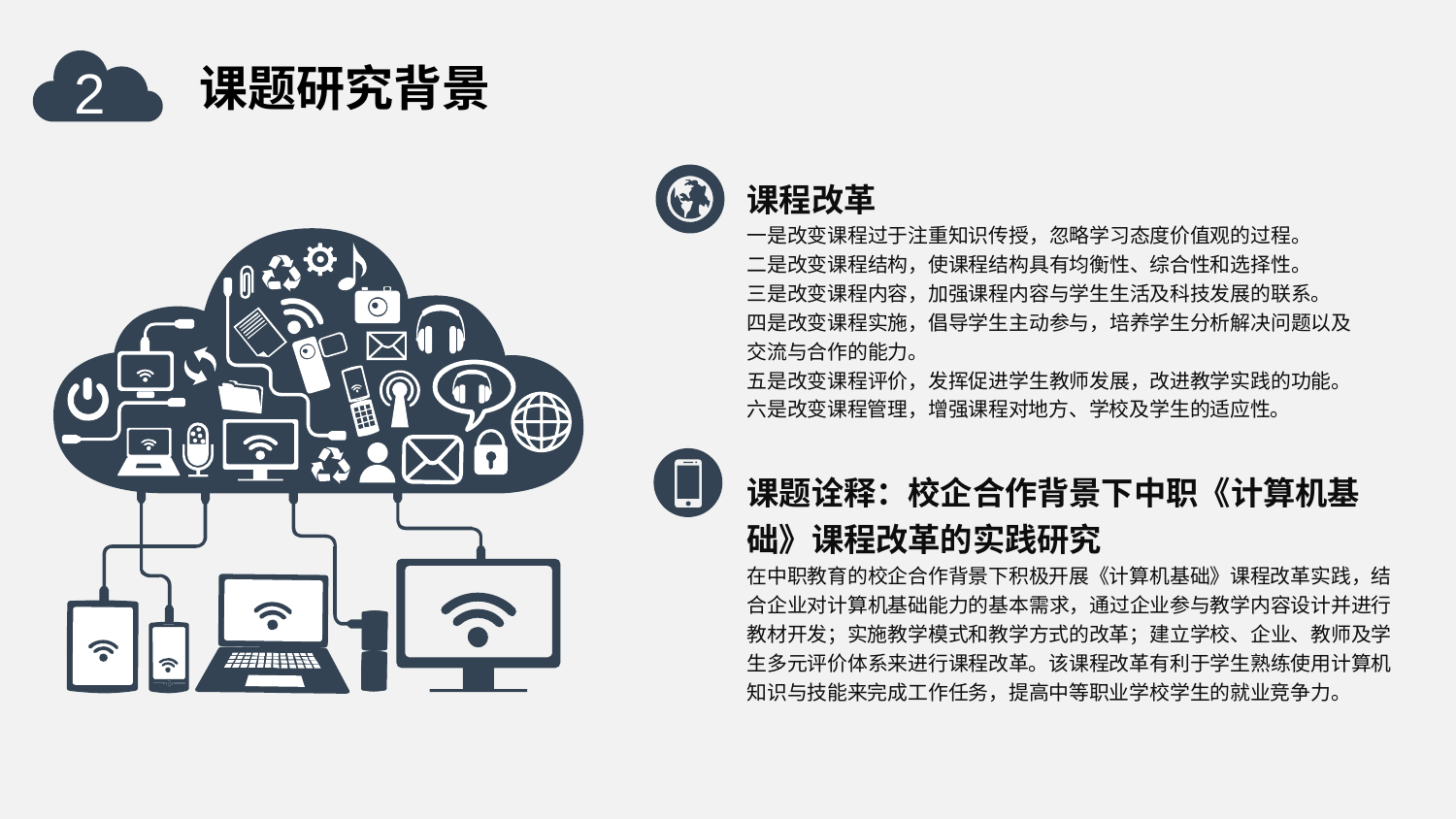

2

课题研究背景

课程改革
一是改变课程过于注重知识传授，忽略学习态度价值观的过程。
二是改变课程结构，使课程结构具有均衡性、综合性和选择性。
三是改变课程内容，加强课程内容与学生生活及科技发展的联系。
四是改变课程实施，倡导学生主动参与，培养学生分析解决问题以及交流与合作的能力。
五是改变课程评价，发挥促进学生教师发展，改进教学实践的功能。
六是改变课程管理，增强课程对地方、学校及学生的适应性。

课题诠释：校企合作背景下中职《计算机基础》课程改革的实践研究
在中职教育的校企合作背景下积极开展《计算机基础》课程改革实践，结合企业对计算机基础能力的基本需求，通过企业参与教学内容设计并进行教材开发；实施教学模式和教学方式的改革；建立学校、企业、教师及学生多元评价体系来进行课程改革。该课程改革有利于学生熟练使用计算机知识与技能来完成工作任务，提高中等职业学校学生的就业竞争力。